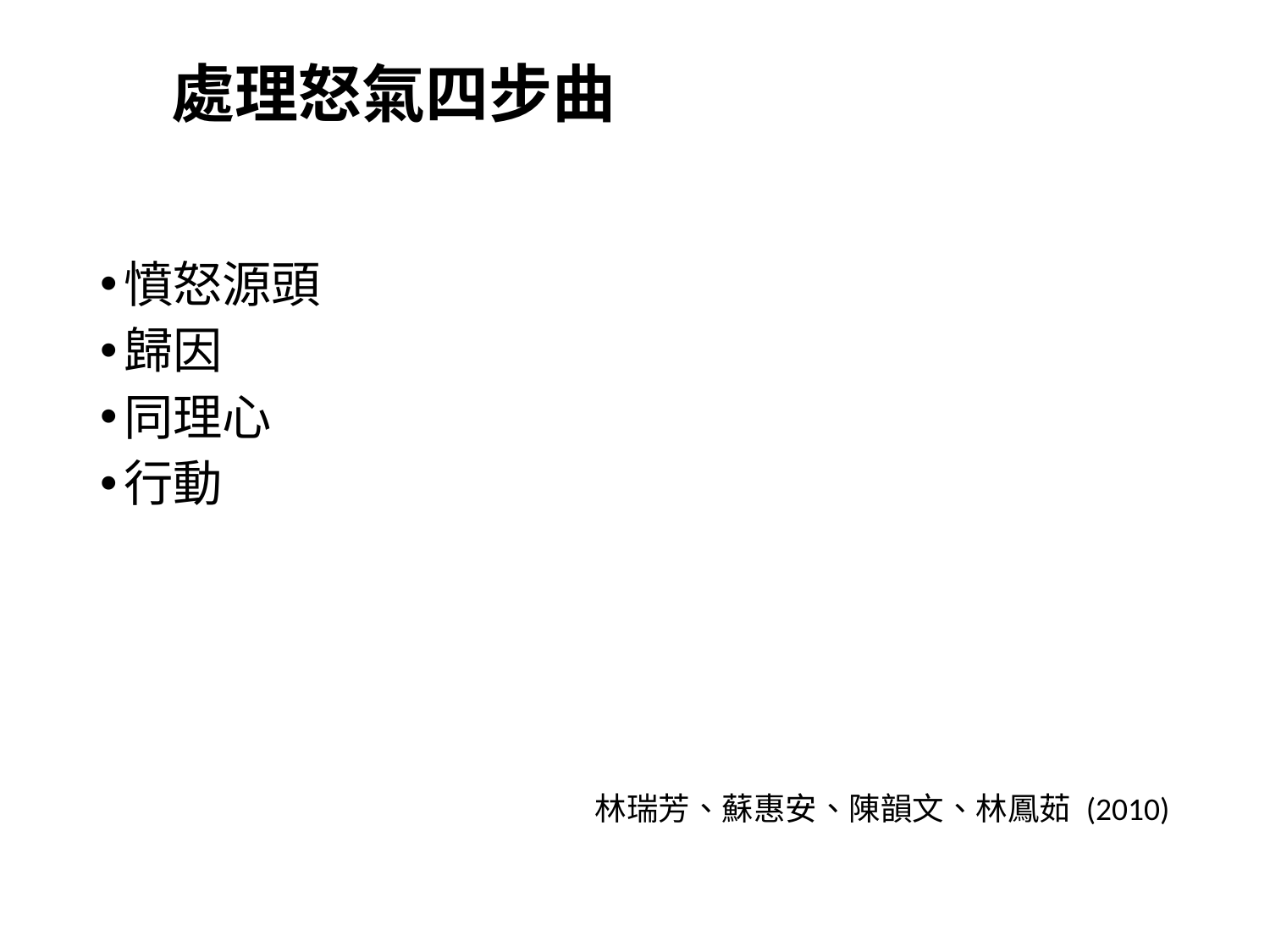

# 處理怒氣四步曲
憤怒源頭
歸因
同理心
行動

林瑞芳、蘇惠安、陳韻文、林鳳茹 (2010)